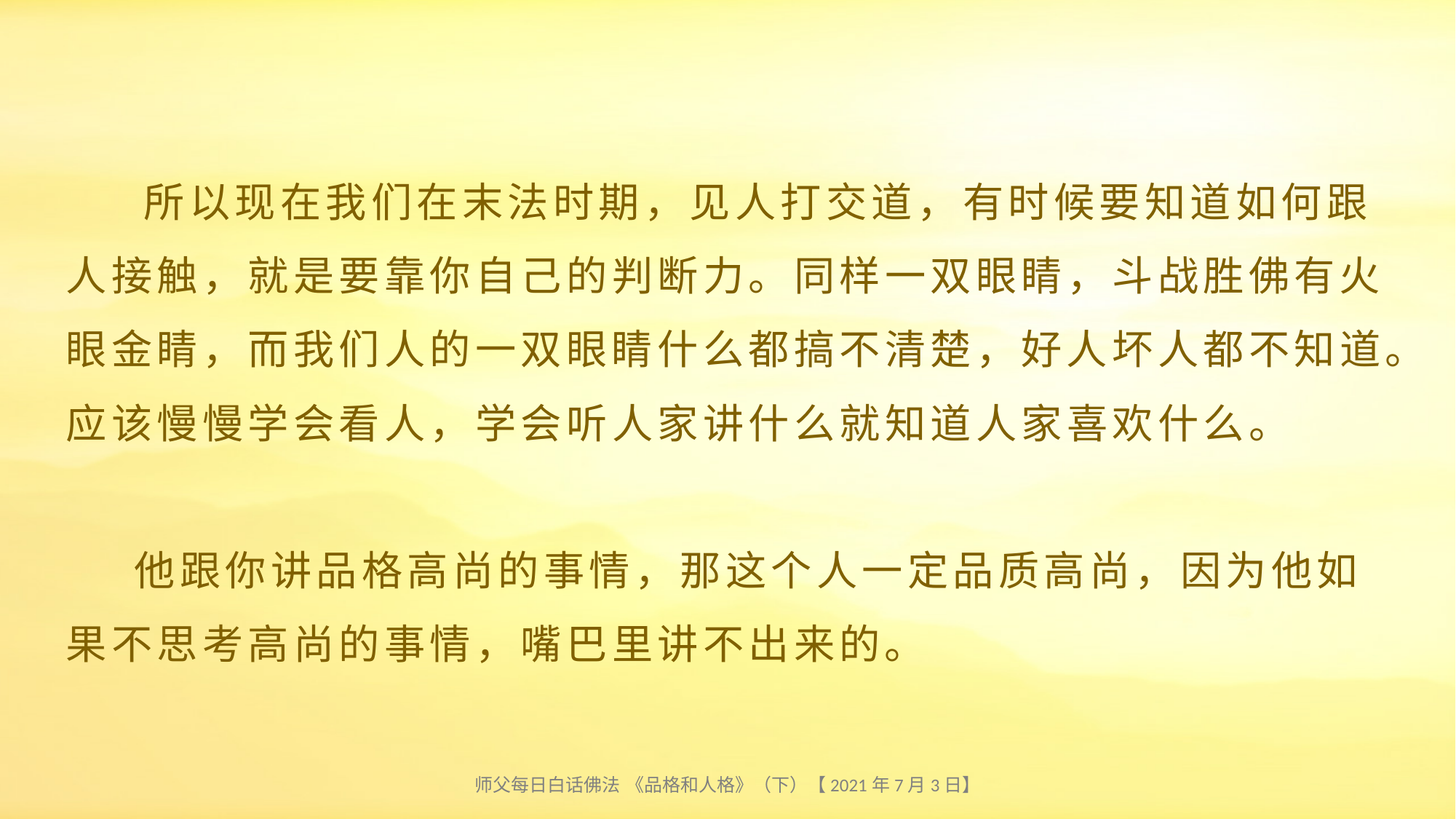

# 所以现在我们在末法时期，见人打交道，有时候要知道如何跟人接触，就是要靠你自己的判断力。同样一双眼睛，斗战胜佛有火眼金睛，而我们人的一双眼睛什么都搞不清楚，好人坏人都不知道。应该慢慢学会看人，学会听人家讲什么就知道人家喜欢什么。 他跟你讲品格高尚的事情，那这个人一定品质高尚，因为他如果不思考高尚的事情，嘴巴里讲不出来的。
师父每日白话佛法 《品格和人格》（下）【2021年7月3日】